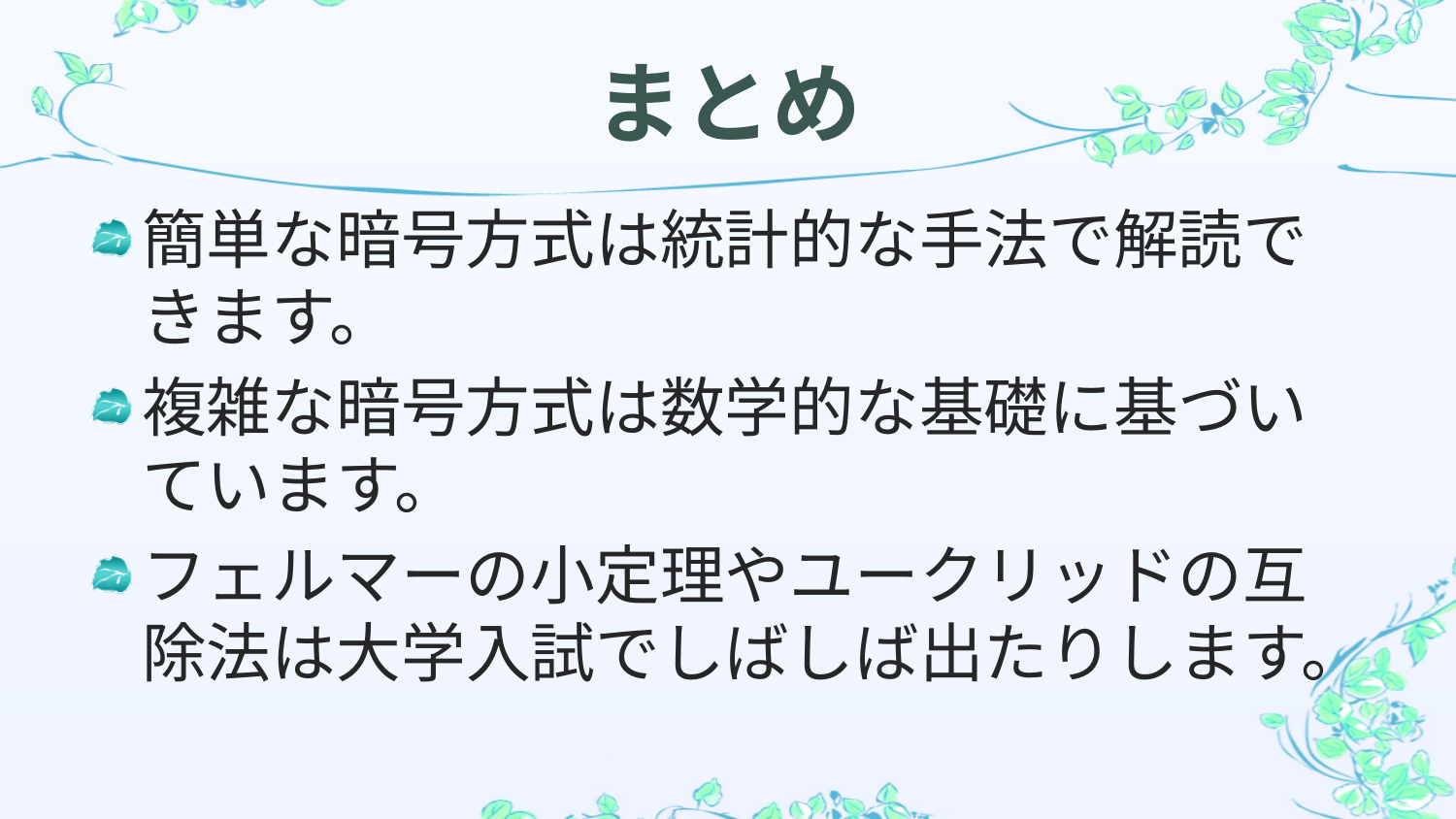

# まとめ
簡単な暗号方式は統計的な手法で解読できます。
複雑な暗号方式は数学的な基礎に基づいています。
フェルマーの小定理やユークリッドの互除法は大学入試でしばしば出たりします。